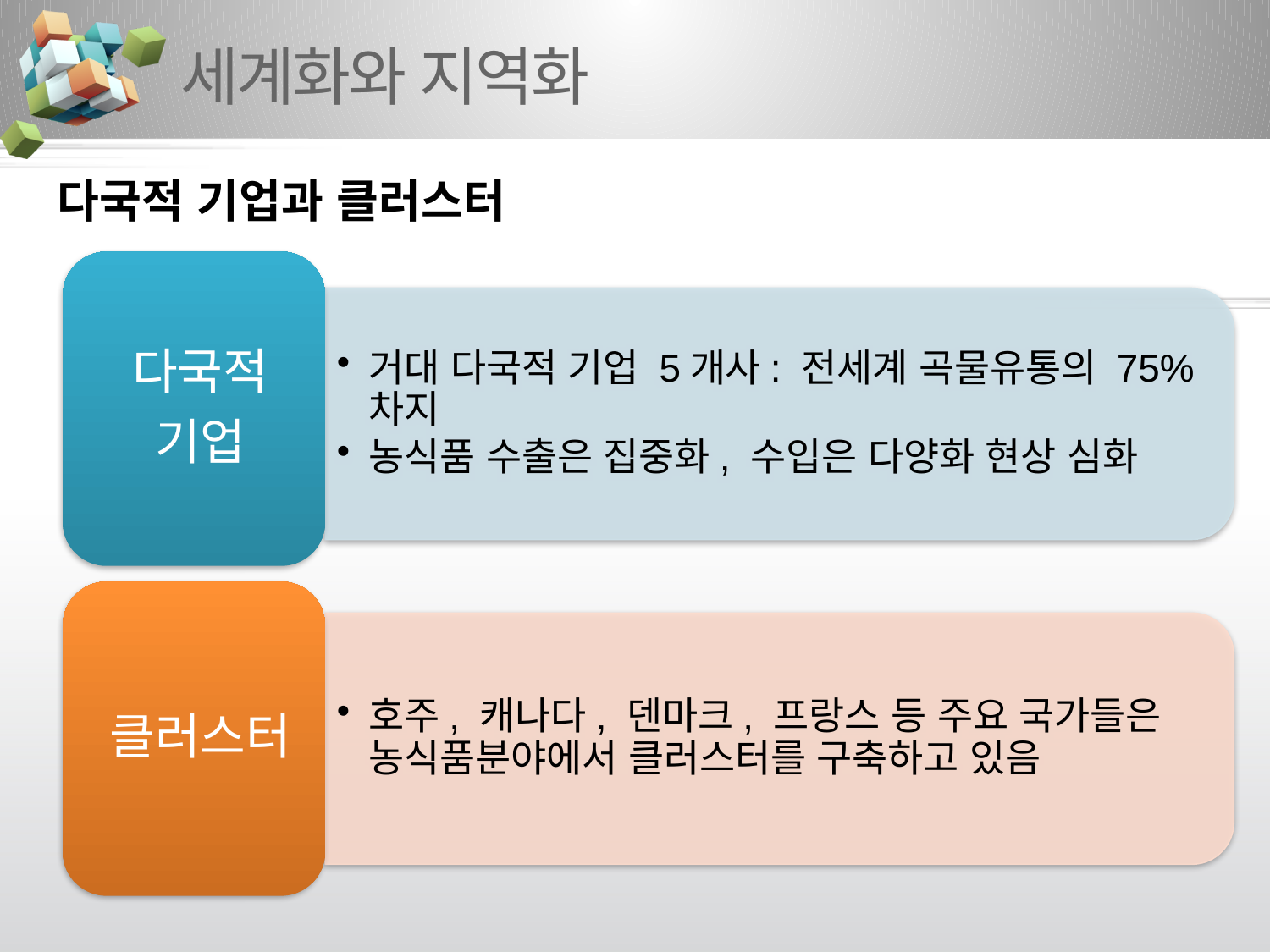

# 세계화와 지역화
다국적 기업과 클러스터
거대 다국적 기업 5개사: 전세계 곡물유통의 75% 차지
농식품 수출은 집중화, 수입은 다양화 현상 심화
다국적
기업
호주, 캐나다, 덴마크, 프랑스 등 주요 국가들은 농식품분야에서 클러스터를 구축하고 있음
클러스터